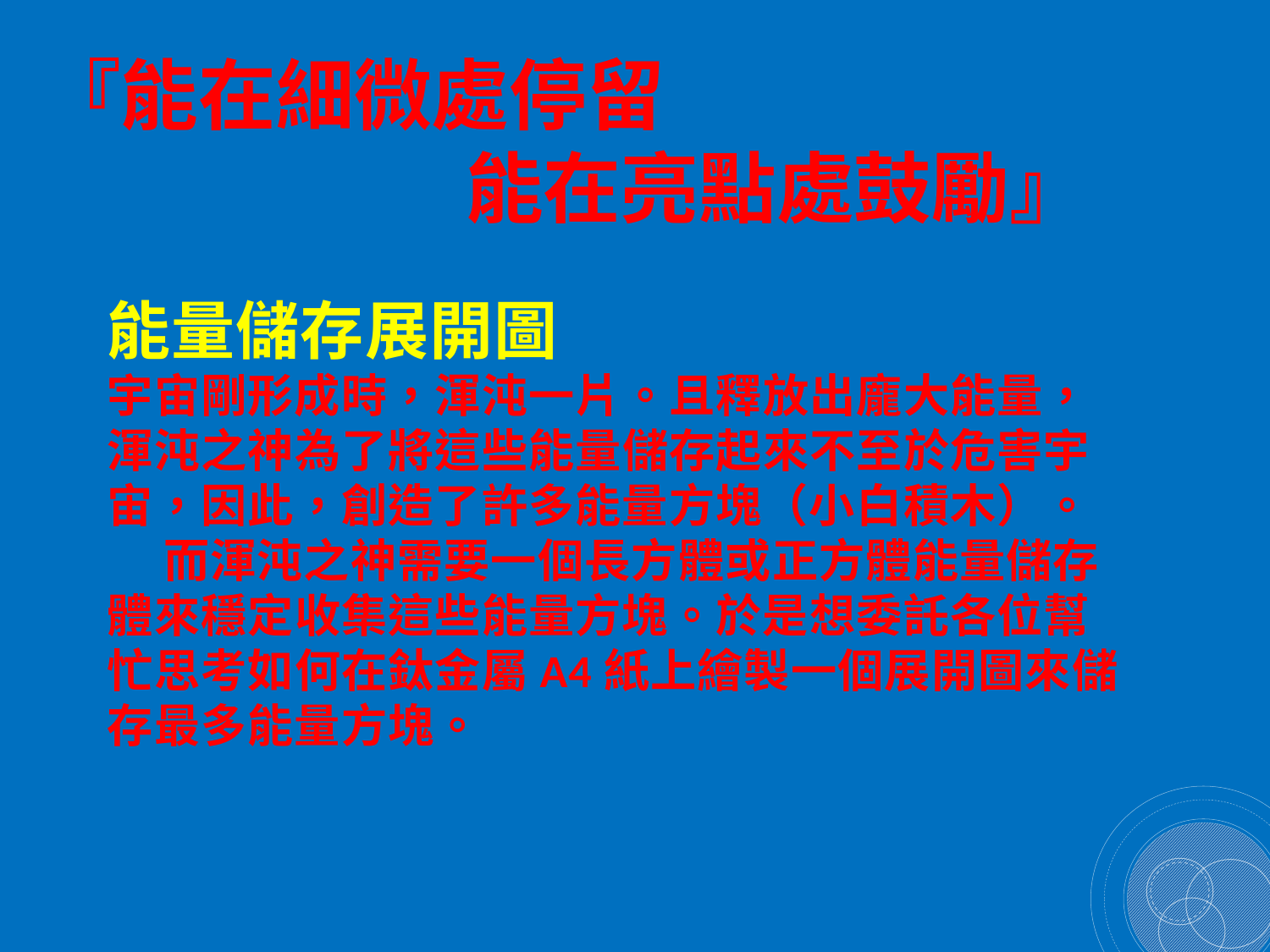

『能在細微處停留
                       能在亮點處鼓勵』
能量儲存展開圖
宇宙剛形成時，渾沌一片。且釋放出龐大能量，渾沌之神為了將這些能量儲存起來不至於危害宇宙，因此，創造了許多能量方塊（小白積木）。
    而渾沌之神需要一個長方體或正方體能量儲存體來穩定收集這些能量方塊。於是想委託各位幫忙思考如何在鈦金屬A4紙上繪製一個展開圖來儲存最多能量方塊。